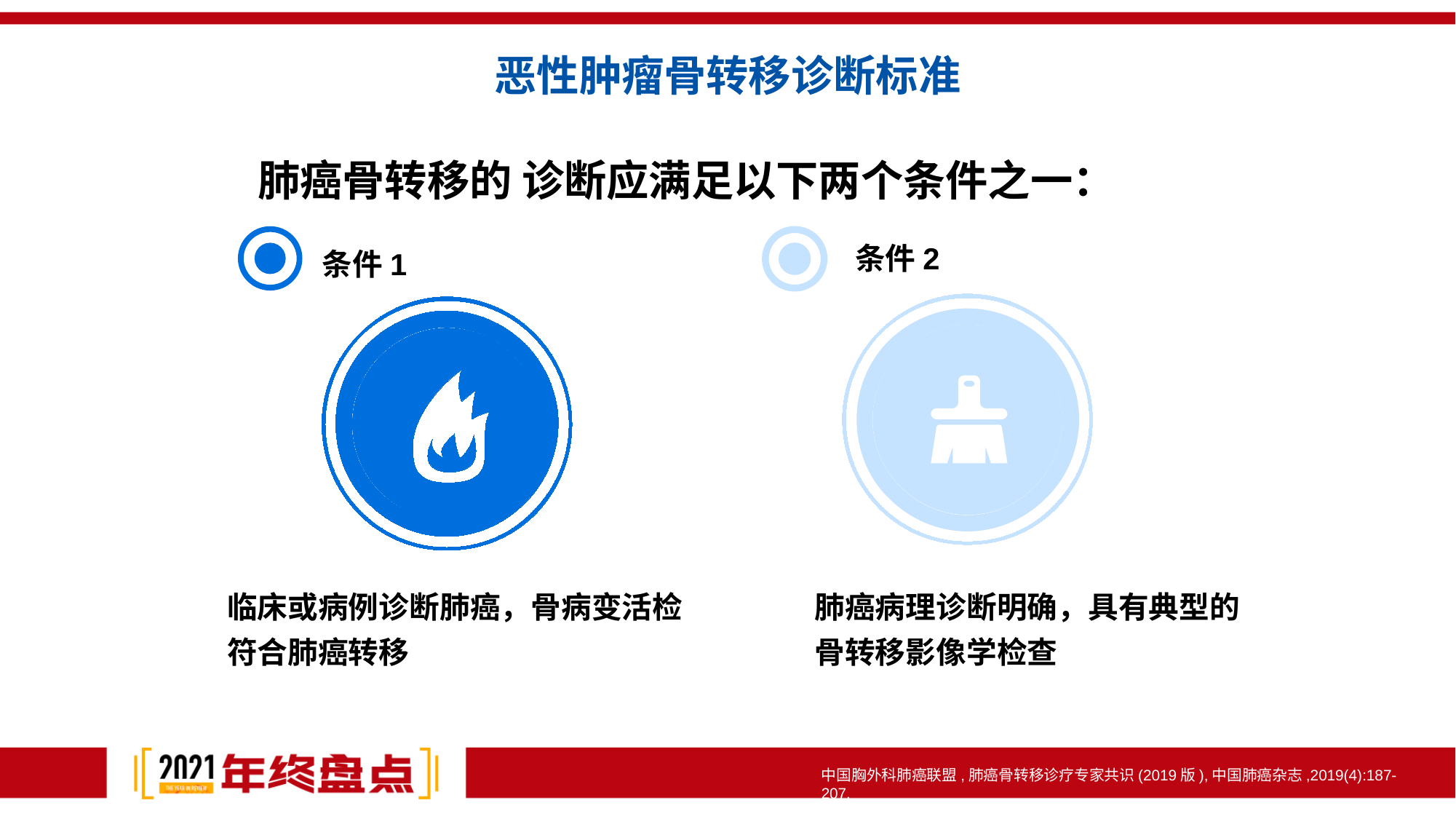

# 恶性肿瘤骨转移诊断标准
肺癌骨转移的 诊断应满足以下两个条件之一：

条件2
条件1

临床或病例诊断肺癌，骨病变活检符合肺癌转移
肺癌病理诊断明确，具有典型的骨转移影像学检查
中国胸外科肺癌联盟,肺癌骨转移诊疗专家共识(2019版),中国肺癌杂志,2019(4):187-207.